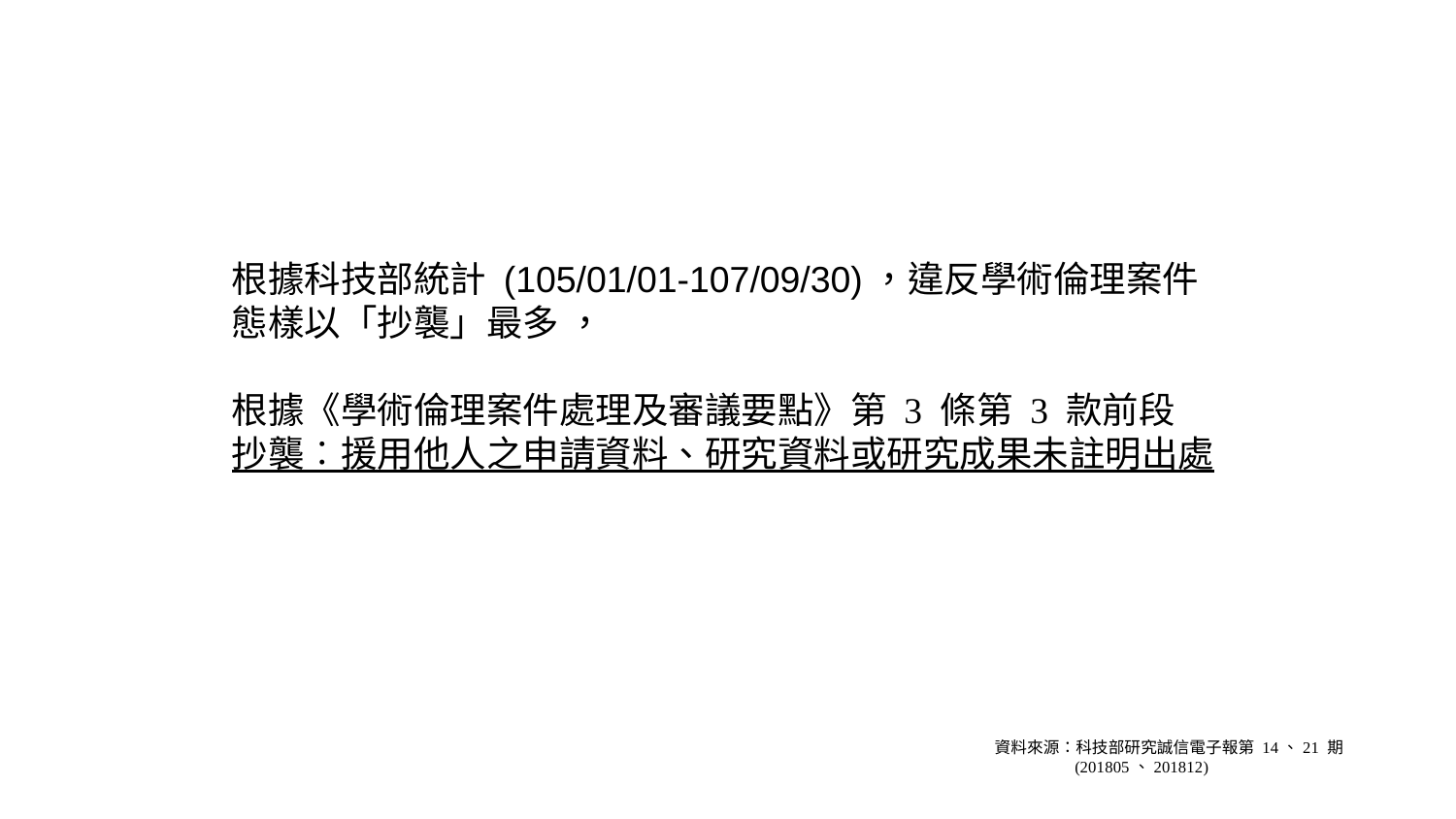

根據科技部統計 (105/01/01-107/09/30)，違反學術倫理案件態樣以「抄襲」最多 ，

根據《學術倫理案件處理及審議要點》第 3 條第 3 款前段
抄襲︰援用他人之申請資料、研究資料或研究成果未註明出處

資料來源：科技部研究誠信電子報第 14、21 期
                     (201805、201812)